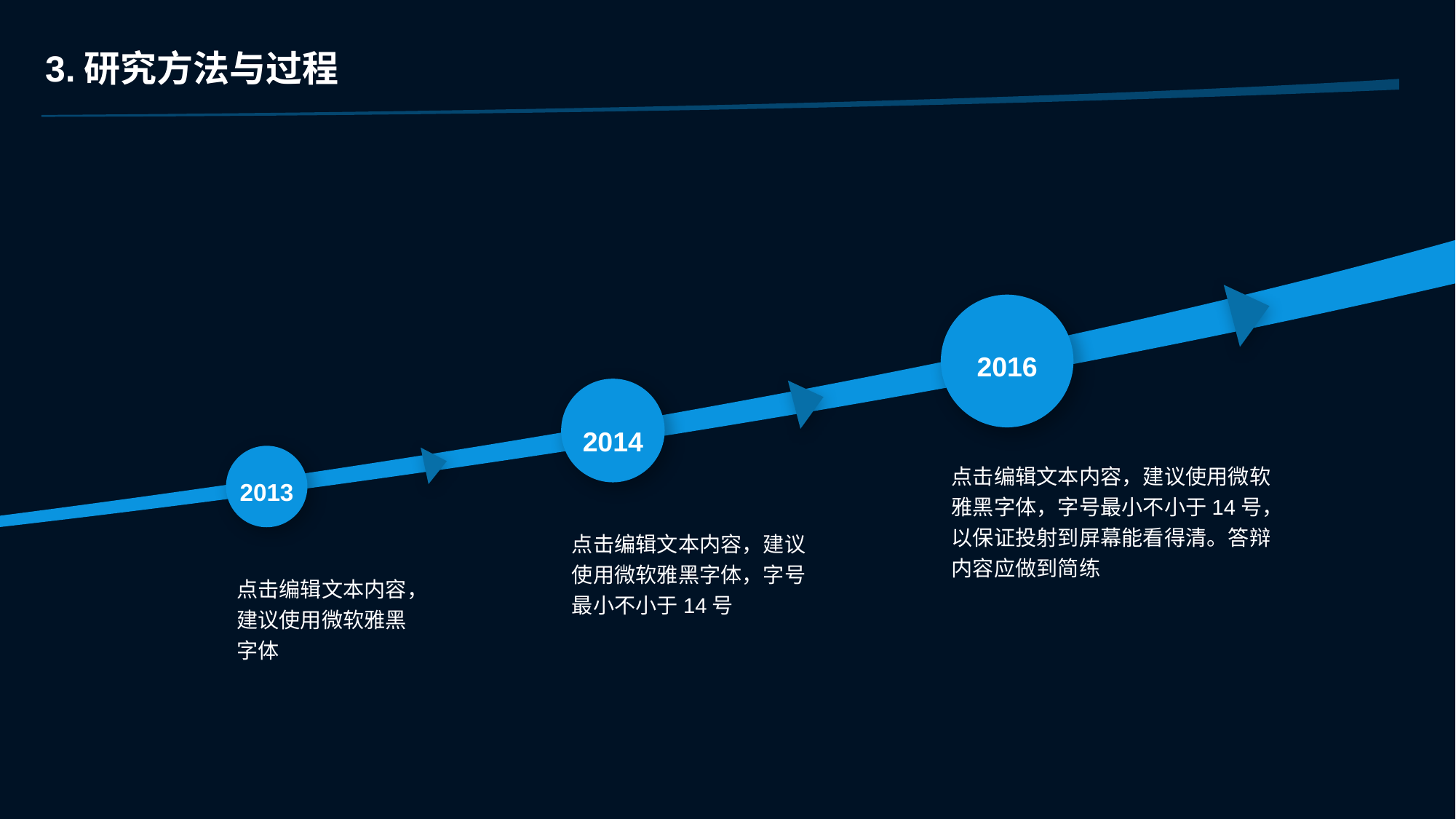

3.研究方法与过程

2016

2014

2013

点击编辑文本内容，建议使用微软雅黑字体，字号最小不小于14号，以保证投射到屏幕能看得清。答辩内容应做到简练
点击编辑文本内容，建议使用微软雅黑字体，字号最小不小于14号
点击编辑文本内容，建议使用微软雅黑字体